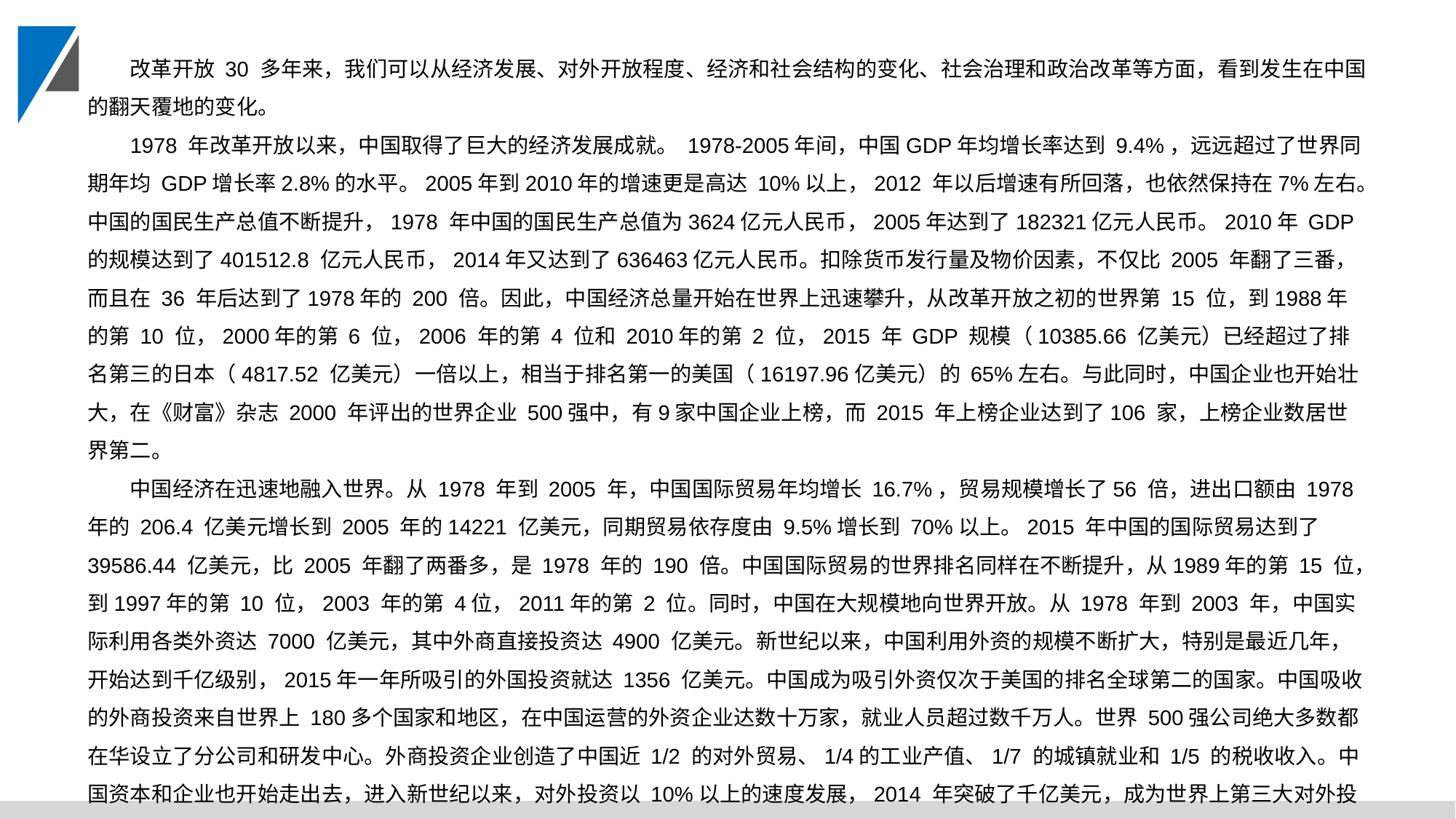

改革开放 30 多年来，我们可以从经济发展、对外开放程度、经济和社会结构的变化、社会治理和政治改革等方面，看到发生在中国的翻天覆地的变化。
1978 年改革开放以来，中国取得了巨大的经济发展成就。 1978-2005年间，中国GDP年均增长率达到 9.4%，远远超过了世界同期年均 GDP增长率2.8%的水平。2005年到2010年的增速更是高达 10%以上，2012 年以后增速有所回落，也依然保持在7%左右。中国的国民生产总值不断提升，1978 年中国的国民生产总值为3624亿元人民币，2005年达到了182321亿元人民币。2010年 GDP的规模达到了401512.8 亿元人民币，2014年又达到了636463亿元人民币。扣除货币发行量及物价因素，不仅比 2005 年翻了三番，而且在 36 年后达到了1978年的 200 倍。因此，中国经济总量开始在世界上迅速攀升，从改革开放之初的世界第 15 位，到1988年的第 10 位，2000年的第 6 位，2006 年的第 4 位和 2010年的第 2 位，2015 年 GDP 规模（10385.66 亿美元）已经超过了排名第三的日本（4817.52 亿美元）一倍以上，相当于排名第一的美国（16197.96亿美元）的 65%左右。与此同时，中国企业也开始壮大，在《财富》杂志 2000 年评出的世界企业 500强中，有9家中国企业上榜，而 2015 年上榜企业达到了106 家，上榜企业数居世界第二。
中国经济在迅速地融入世界。从 1978 年到 2005 年，中国国际贸易年均增长 16.7%，贸易规模增长了56 倍，进出口额由 1978年的 206.4 亿美元增长到 2005 年的14221 亿美元，同期贸易依存度由 9.5%增长到 70%以上。2015 年中国的国际贸易达到了39586.44 亿美元，比 2005 年翻了两番多，是 1978 年的 190 倍。中国国际贸易的世界排名同样在不断提升，从1989年的第 15 位，到1997年的第 10 位，2003 年的第 4位，2011年的第 2 位。同时，中国在大规模地向世界开放。从 1978 年到 2003 年，中国实际利用各类外资达 7000 亿美元，其中外商直接投资达 4900 亿美元。新世纪以来，中国利用外资的规模不断扩大，特别是最近几年，开始达到千亿级别，2015年一年所吸引的外国投资就达 1356 亿美元。中国成为吸引外资仅次于美国的排名全球第二的国家。中国吸收的外商投资来自世界上 180多个国家和地区，在中国运营的外资企业达数十万家，就业人员超过数千万人。世界 500强公司绝大多数都在华设立了分公司和研发中心。外商投资企业创造了中国近 1/2 的对外贸易、1/4的工业产值、1/7 的城镇就业和 1/5 的税收收入。中国资本和企业也开始走出去，进入新世纪以来，对外投资以 10%以上的速度发展，2014 年突破了千亿美元，成为世界上第三大对外投资国。